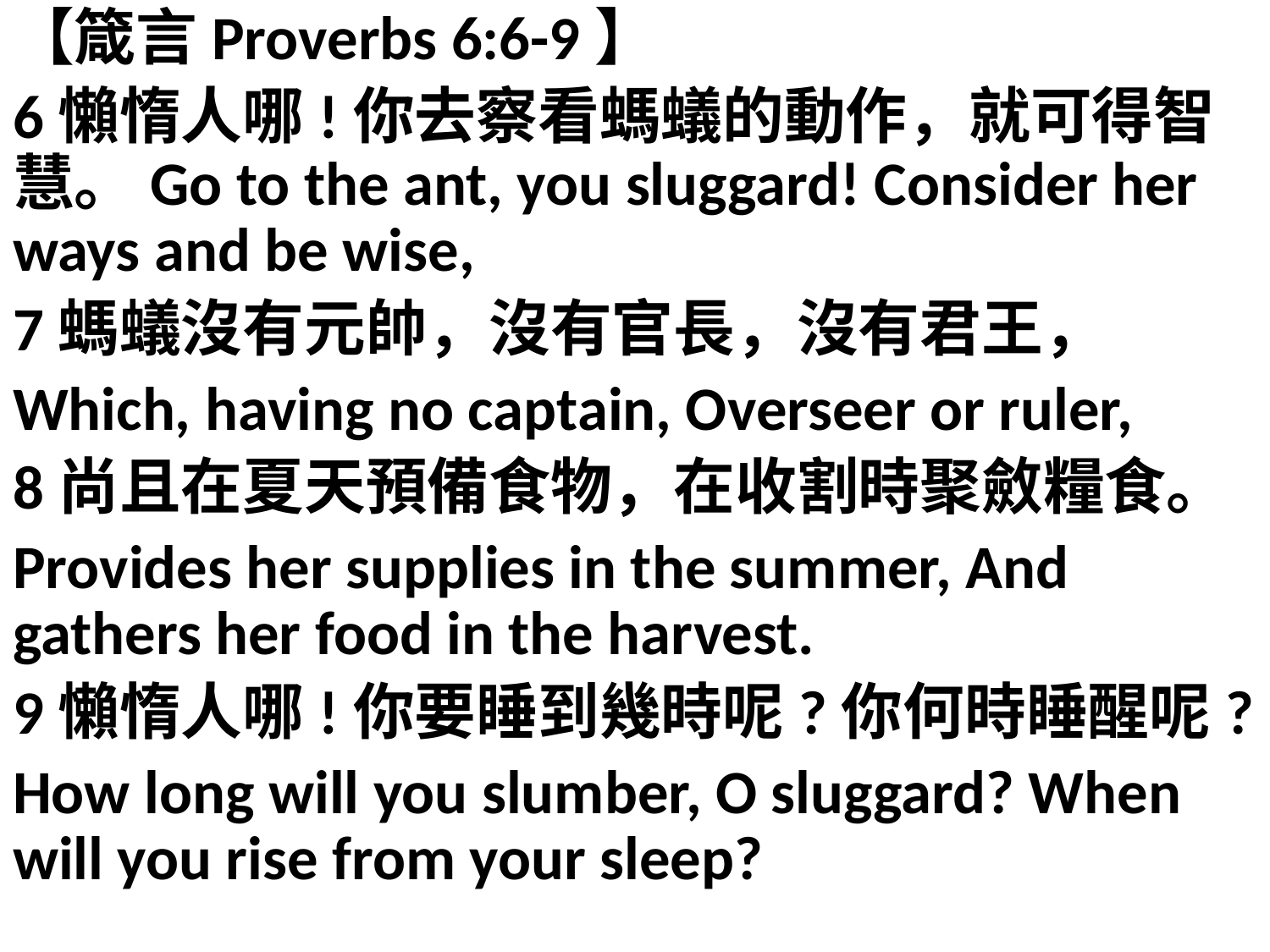

【箴言Proverbs 6:6-9】
6懶惰人哪!你去察看螞蟻的動作，就可得智慧。Go to the ant, you sluggard! Consider her ways and be wise,
7螞蟻沒有元帥，沒有官長，沒有君王，
Which, having no captain, Overseer or ruler,
8尚且在夏天預備食物，在收割時聚斂糧食。
Provides her supplies in the summer, And gathers her food in the harvest.
9懶惰人哪!你要睡到幾時呢?你何時睡醒呢?
How long will you slumber, O sluggard? When will you rise from your sleep?